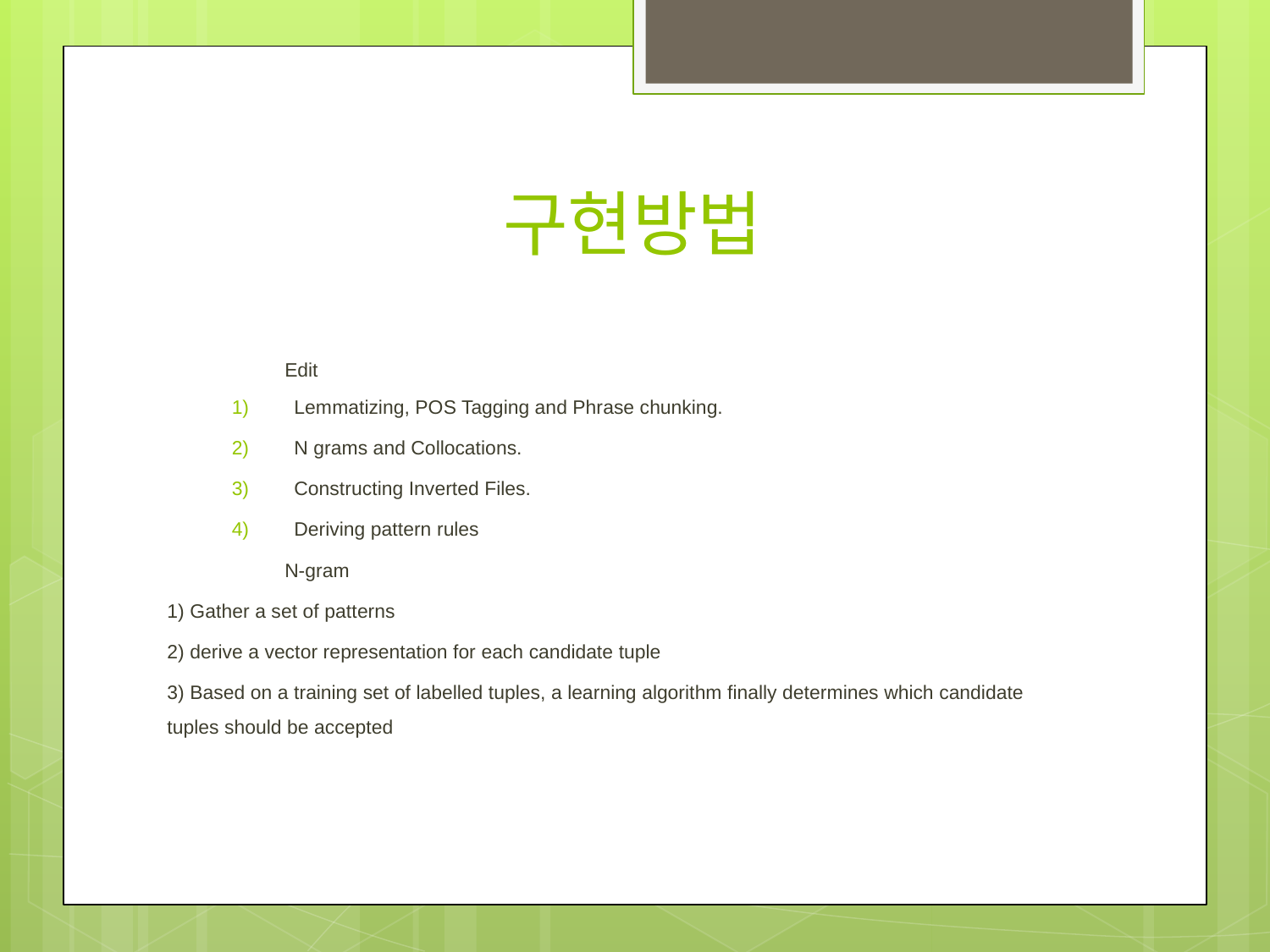

# 구현방법
	Edit
Lemmatizing, POS Tagging and Phrase chunking.
N grams and Collocations.
Constructing Inverted Files.
Deriving pattern rules
	N-gram
	1) Gather a set of patterns
	2) derive a vector representation for each candidate tuple
	3) Based on a training set of labelled tuples, a learning algorithm finally determines which candidate tuples should be accepted